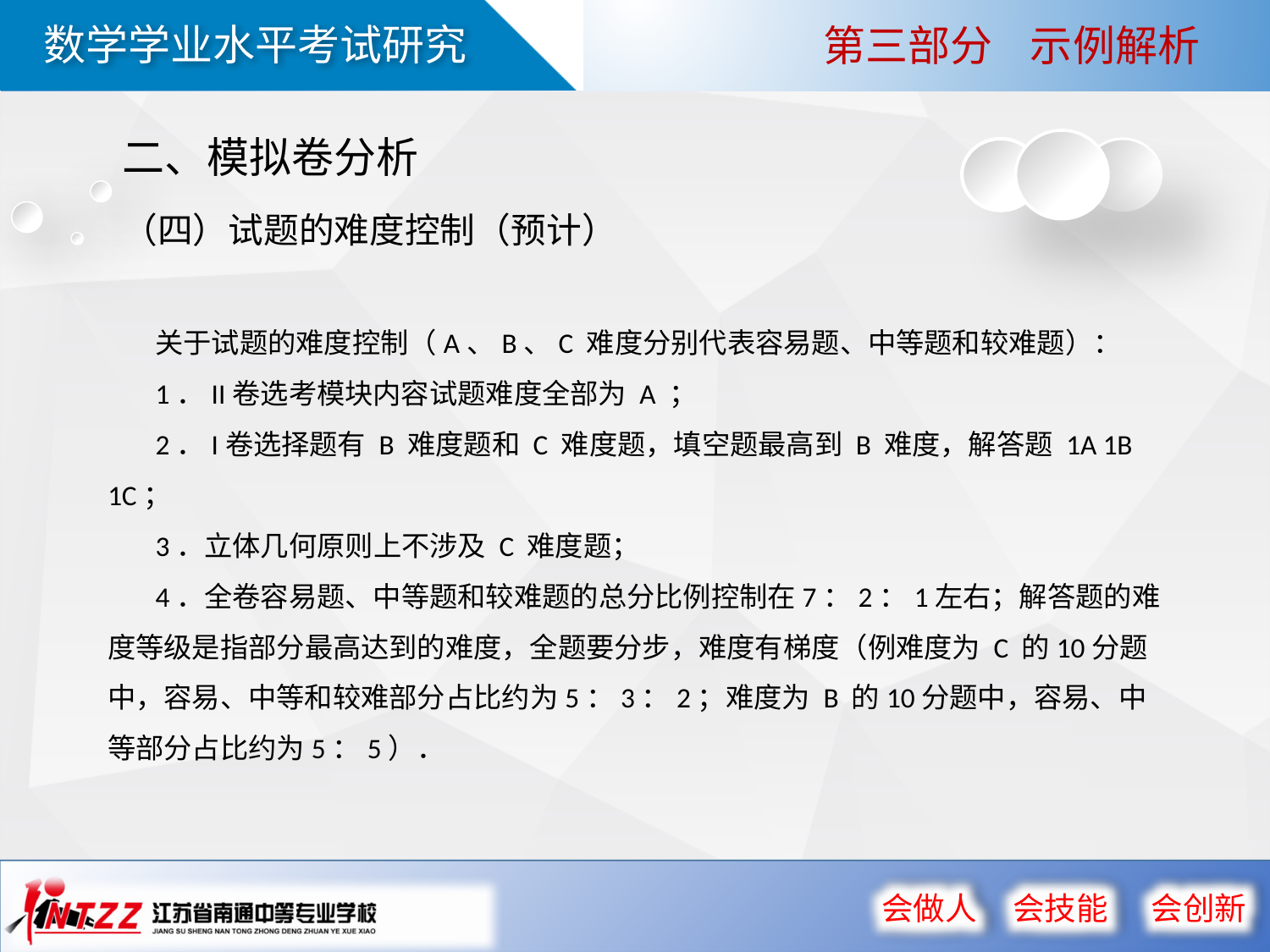

第三部分    示例解析
二、模拟卷分析

（四）试题的难度控制（预计）

关于试题的难度控制（A、B、C 难度分别代表容易题、中等题和较难题）：
1．II卷选考模块内容试题难度全部为 A ；
2．I卷选择题有 B 难度题和 C 难度题，填空题最高到 B 难度，解答题 1A 1B 1C；
3．立体几何原则上不涉及 C 难度题；
4．全卷容易题、中等题和较难题的总分比例控制在7：2：1左右；解答题的难度等级是指部分最高达到的难度，全题要分步，难度有梯度（例难度为 C 的10分题中，容易、中等和较难部分占比约为5：3：2；难度为 B 的10分题中，容易、中等部分占比约为5：5）．